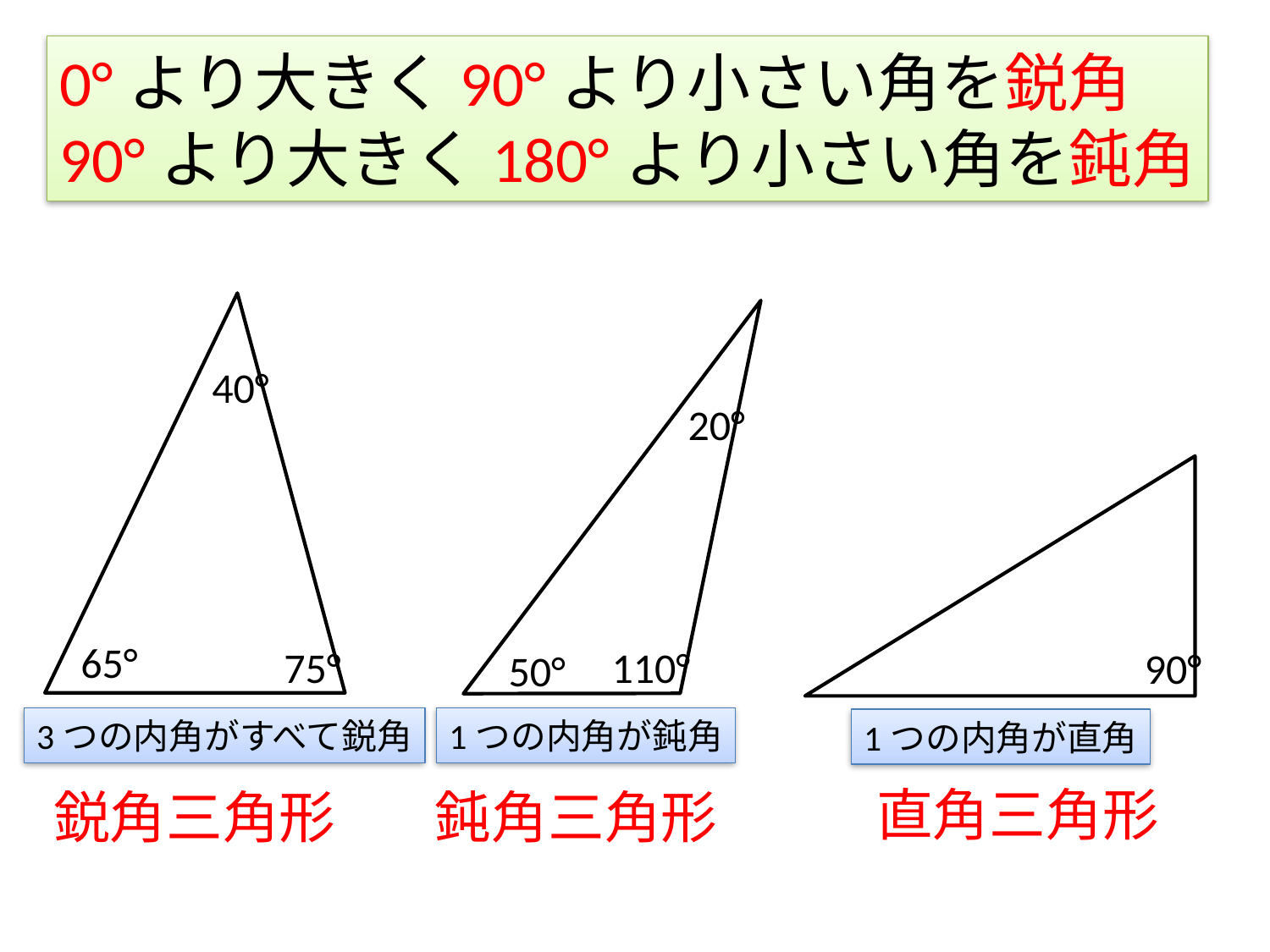

0°より大きく90°より小さい角を鋭角
90°より大きく180°より小さい角を鈍角

20°

110°
50°
40°

65°
75°
90°
3つの内角がすべて鋭角
1つの内角が鈍角
1つの内角が直角
直角三角形
鋭角三角形
鈍角三角形